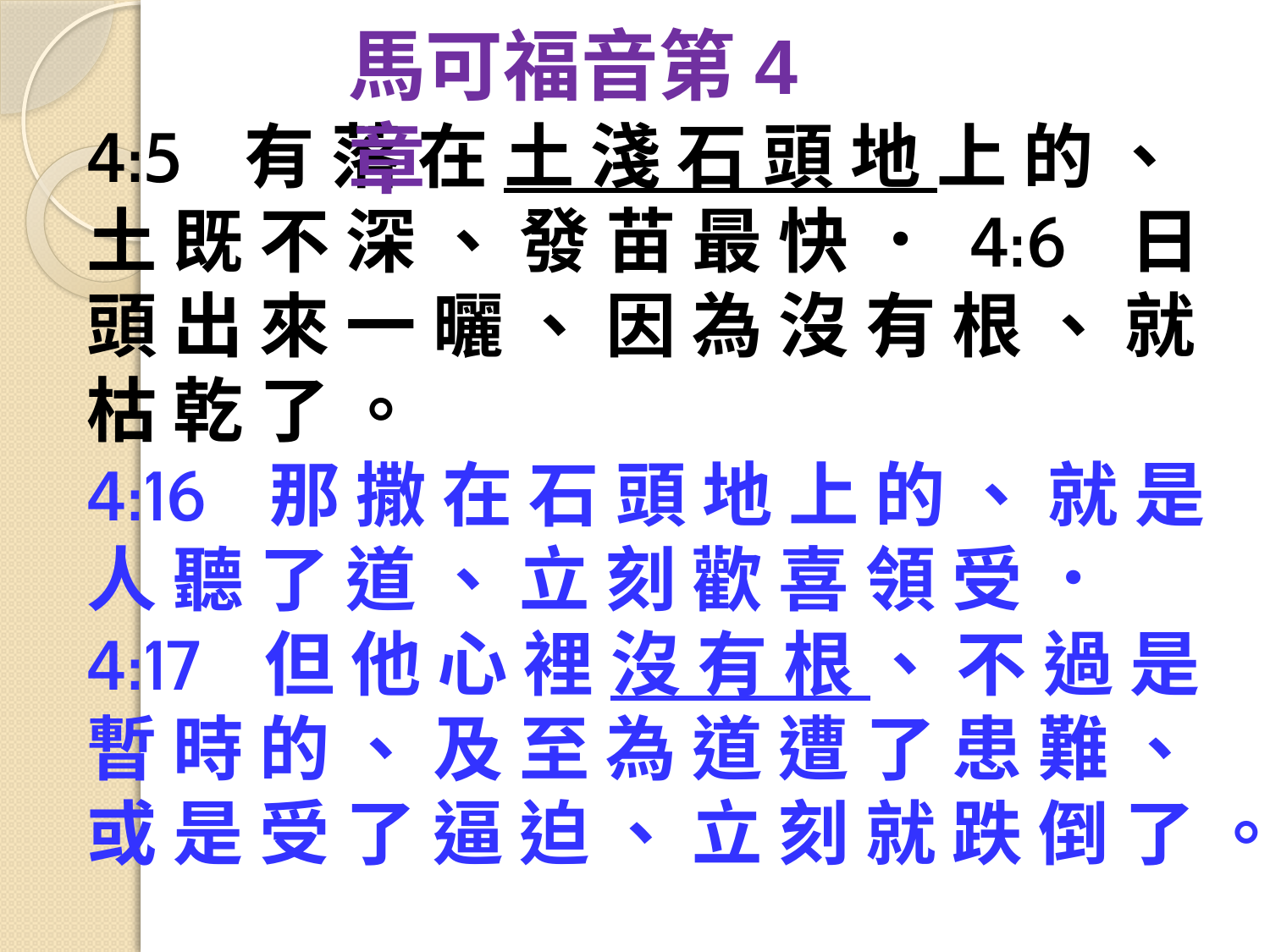

馬可福音第4章
4:5  有 落 在 土 淺 石 頭 地 上 的 、 土 既 不 深 、 發 苗 最 快 ． 4:6  日 頭 出 來 一 曬 、 因 為 沒 有 根 、 就 枯 乾 了 。
4:16  那 撒 在 石 頭 地 上 的 、 就 是 人 聽 了 道 、 立 刻 歡 喜 領 受 ． 4:17  但 他 心 裡 沒 有 根 、 不 過 是 暫 時 的 、 及 至 為 道 遭 了 患 難 、 或 是 受 了 逼 迫 、 立 刻 就 跌 倒 了 。